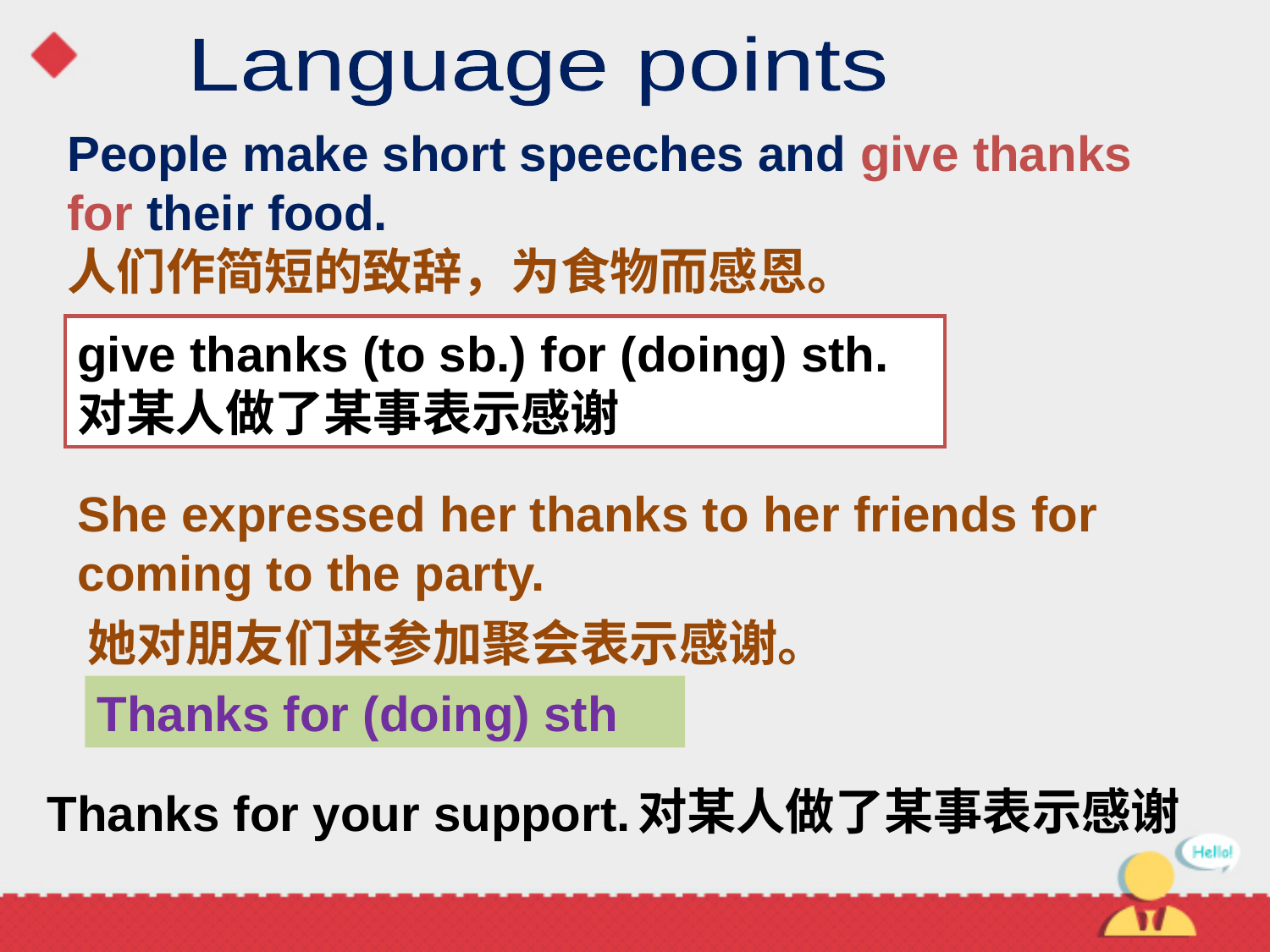

Language points
People make short speeches and give thanks for their food.
人们作简短的致辞，为食物而感恩。
give thanks (to sb.) for (doing) sth.
对某人做了某事表示感谢
She expressed her thanks to her friends for coming to the party.
她对朋友们来参加聚会表示感谢。
Thanks for (doing) sth
对某人做了某事表示感谢
Thanks for your support.